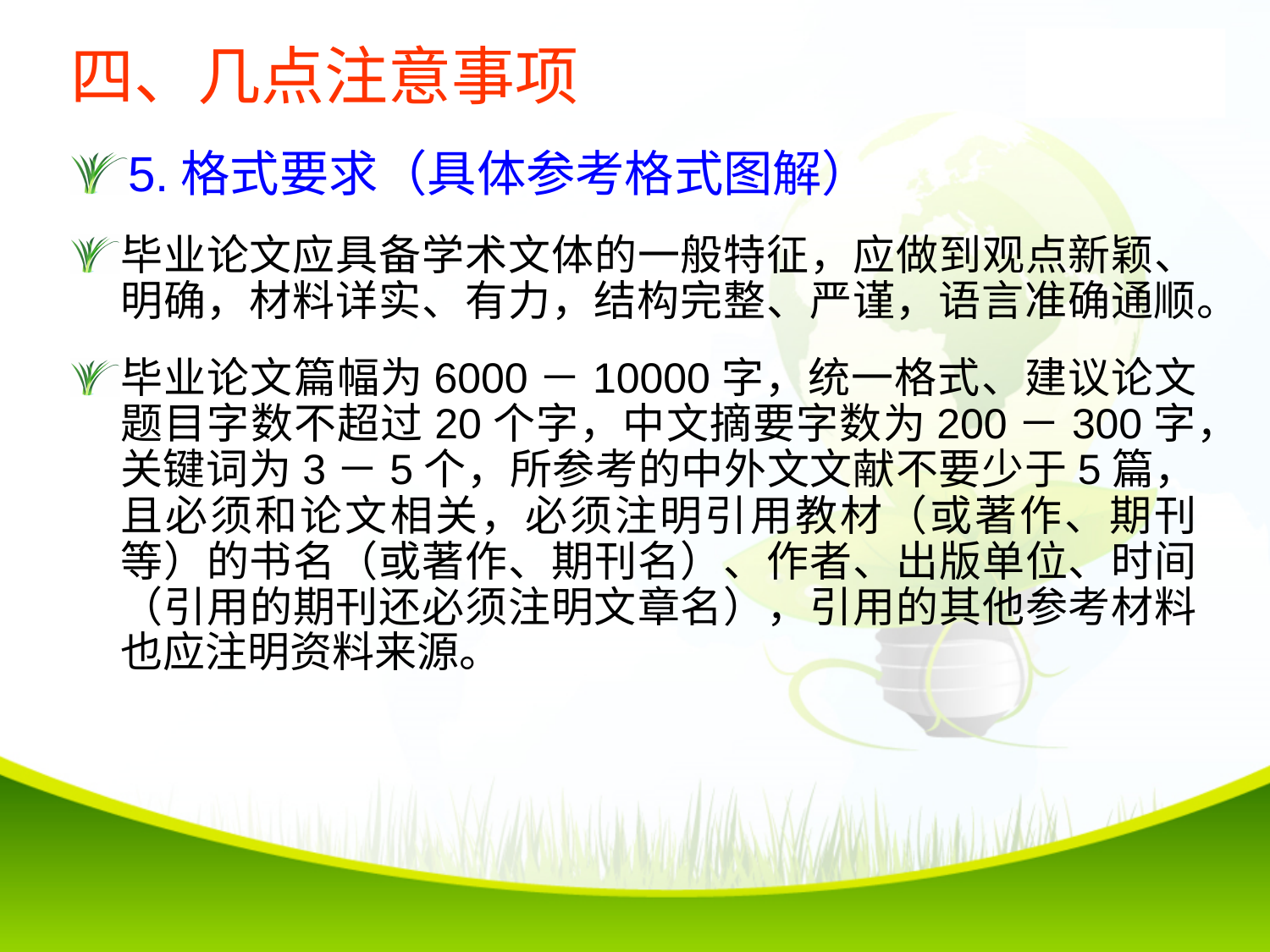

# 四、几点注意事项
5.格式要求（具体参考格式图解）
毕业论文应具备学术文体的一般特征，应做到观点新颖、明确，材料详实、有力，结构完整、严谨，语言准确通顺。
毕业论文篇幅为6000－10000字，统一格式、建议论文题目字数不超过20个字，中文摘要字数为200－300字，关键词为3－5个，所参考的中外文文献不要少于5篇，且必须和论文相关，必须注明引用教材（或著作、期刊等）的书名（或著作、期刊名）、作者、出版单位、时间（引用的期刊还必须注明文章名），引用的其他参考材料也应注明资料来源。